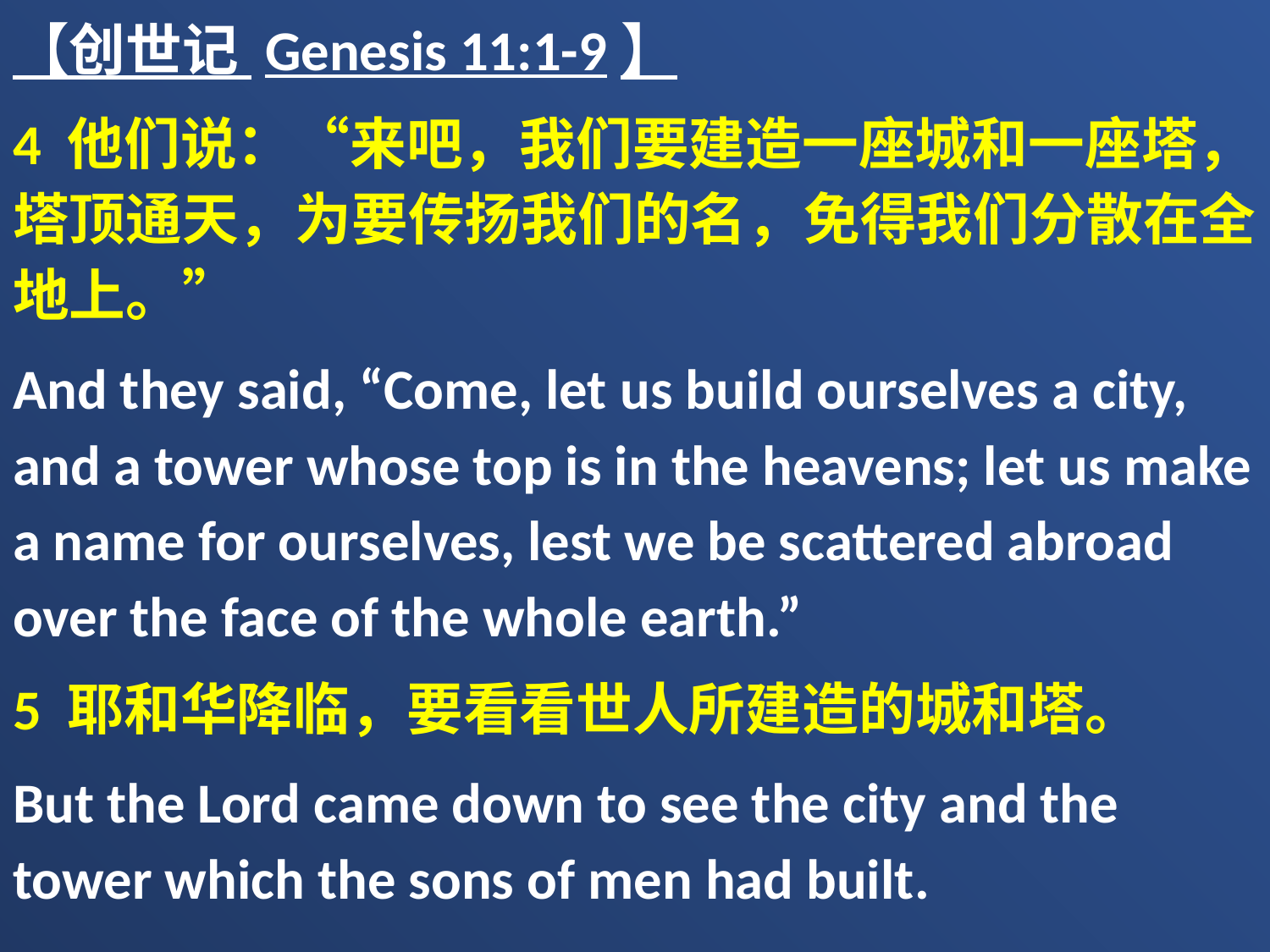

【创世记 Genesis 11:1-9】
4 他们说：“来吧，我们要建造一座城和一座塔，塔顶通天，为要传扬我们的名，免得我们分散在全地上。”
And they said, “Come, let us build ourselves a city, and a tower whose top is in the heavens; let us make a name for ourselves, lest we be scattered abroad over the face of the whole earth.”
5 耶和华降临，要看看世人所建造的城和塔。
But the Lord came down to see the city and the tower which the sons of men had built.